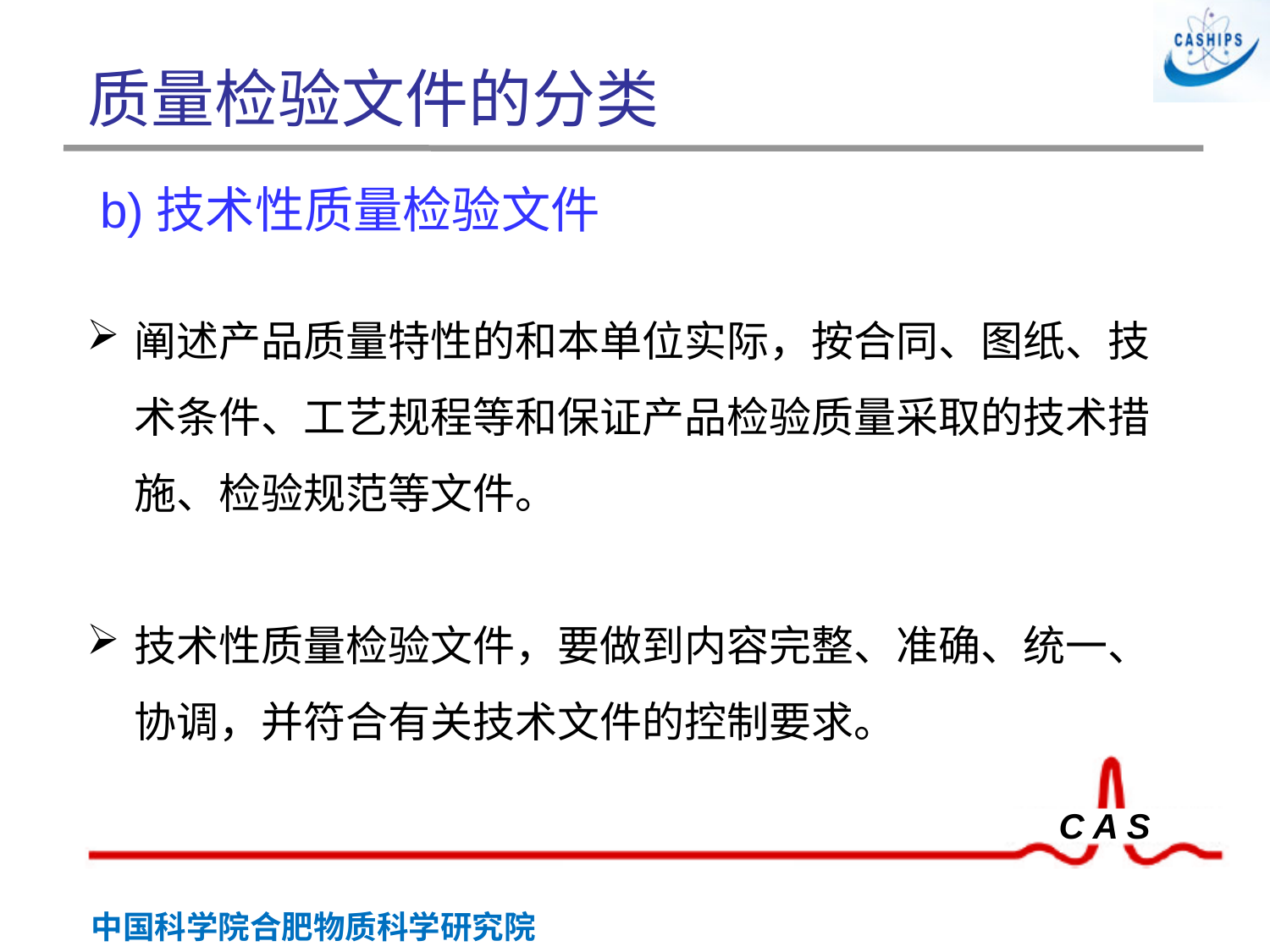

质量检验文件的分类
 b)技术性质量检验文件

阐述产品质量特性的和本单位实际，按合同、图纸、技术条件、工艺规程等和保证产品检验质量采取的技术措施、检验规范等文件。

技术性质量检验文件，要做到内容完整、准确、统一、协调，并符合有关技术文件的控制要求。